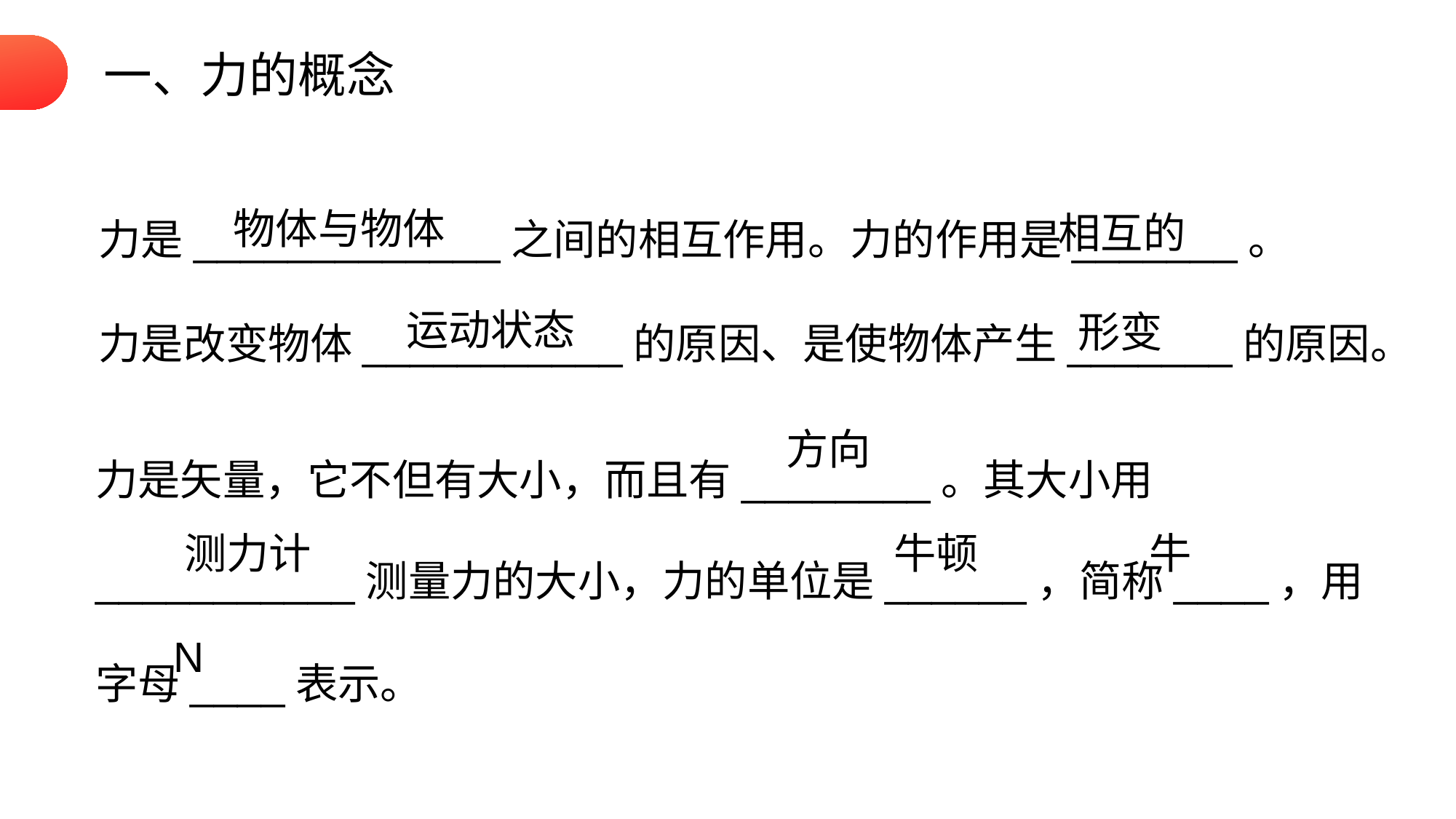

一、力的概念
物体与物体
相互的
    力是_____________之间的相互作用。力的作用是_______。
运动状态
形变
   力是改变物体___________的原因、是使物体产生_______的原因。
力是矢量，它不但有大小，而且有________。其大小用___________测量力的大小，力的单位是______，简称____，用字母____表示。

方向
测力计
牛顿
牛
N